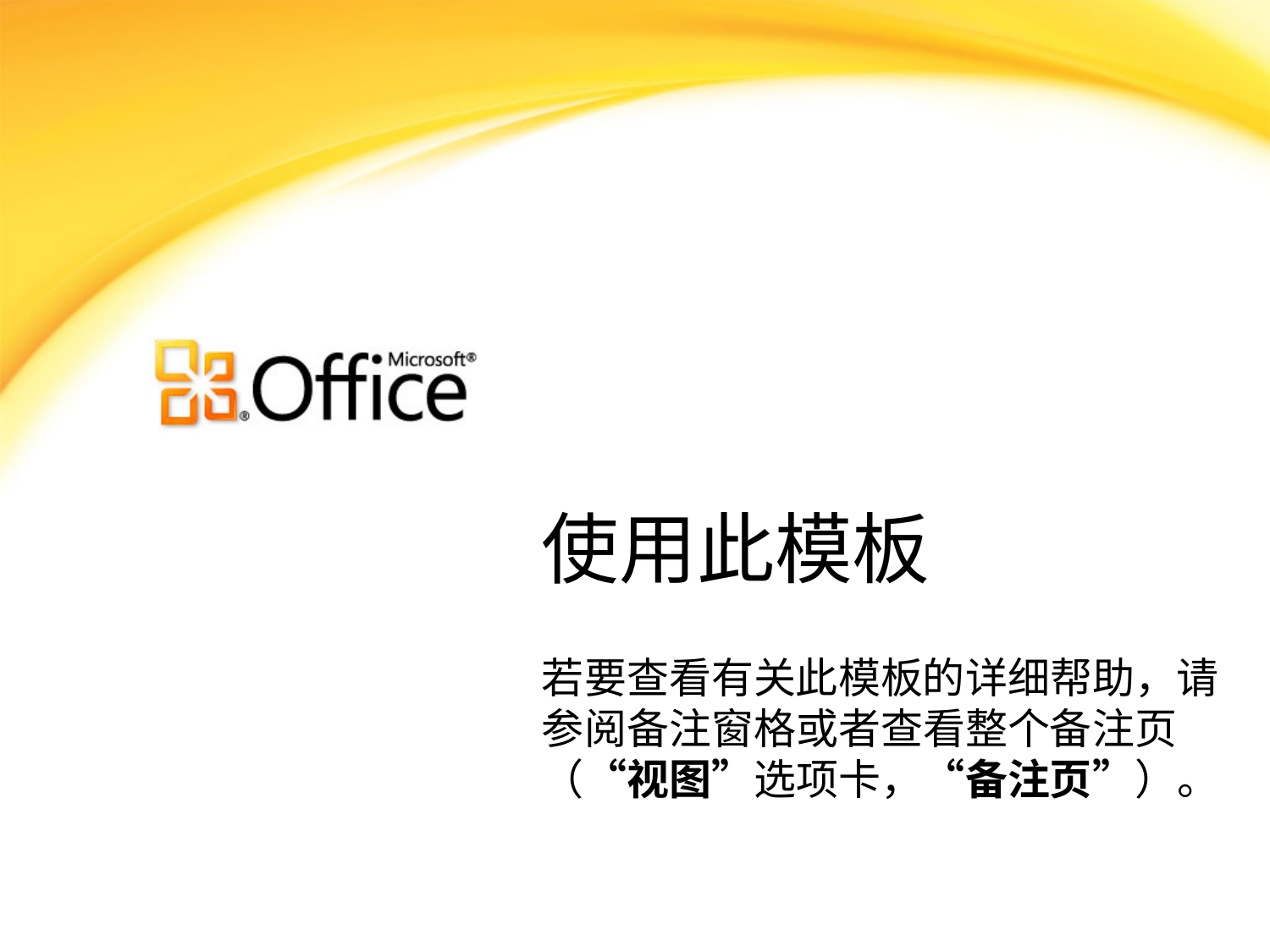

# 使用此模板
若要查看有关此模板的详细帮助，请参阅备注窗格或者查看整个备注页（“视图”选项卡，“备注页”）。